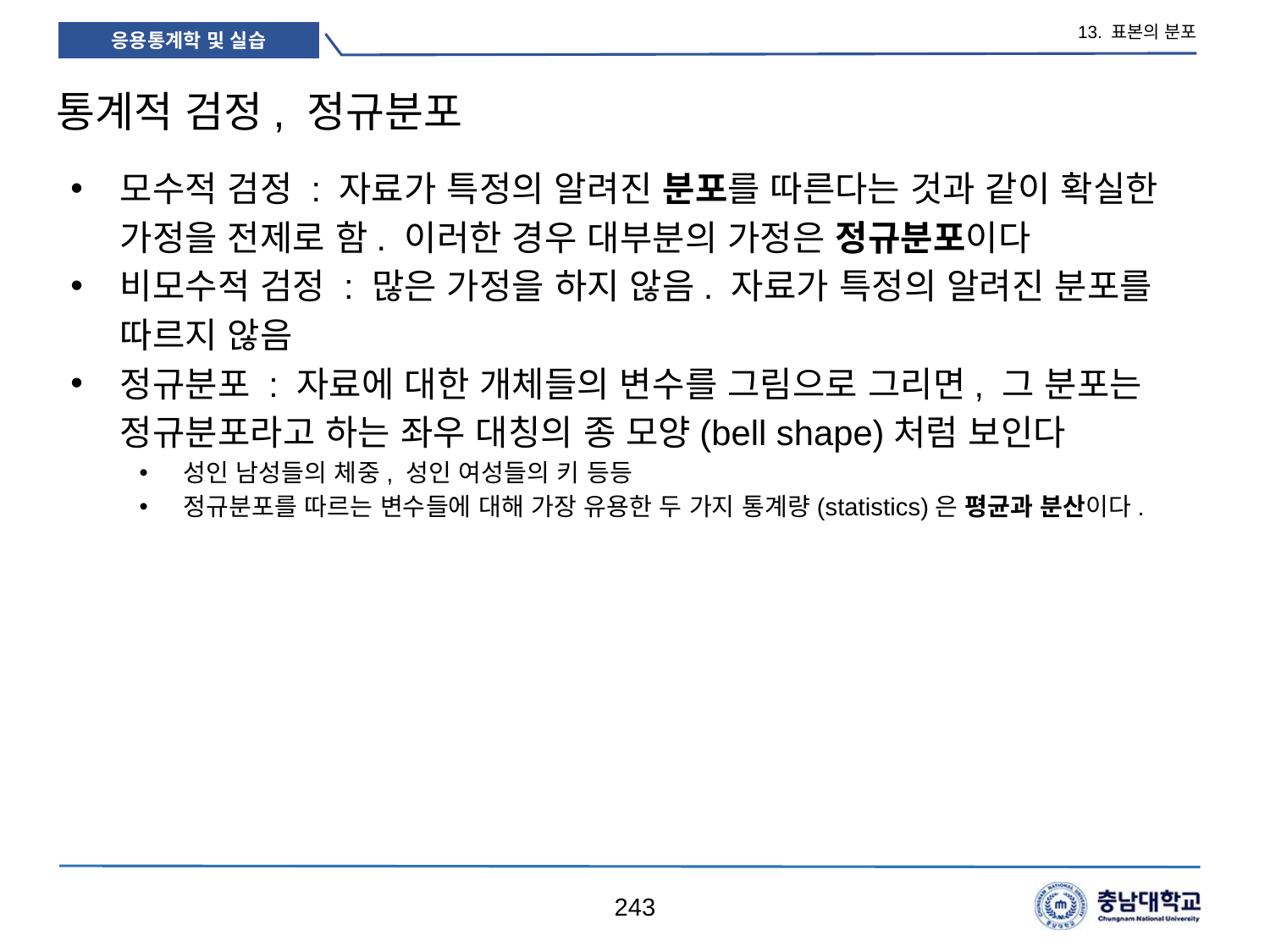

13. 표본의 분포
# 통계적 검정, 정규분포
모수적 검정 : 자료가 특정의 알려진 분포를 따른다는 것과 같이 확실한 가정을 전제로 함. 이러한 경우 대부분의 가정은 정규분포이다
비모수적 검정 : 많은 가정을 하지 않음. 자료가 특정의 알려진 분포를 따르지 않음
정규분포 : 자료에 대한 개체들의 변수를 그림으로 그리면, 그 분포는 정규분포라고 하는 좌우 대칭의 종 모양(bell shape)처럼 보인다
성인 남성들의 체중, 성인 여성들의 키 등등
정규분포를 따르는 변수들에 대해 가장 유용한 두 가지 통계량(statistics)은 평균과 분산이다.
243